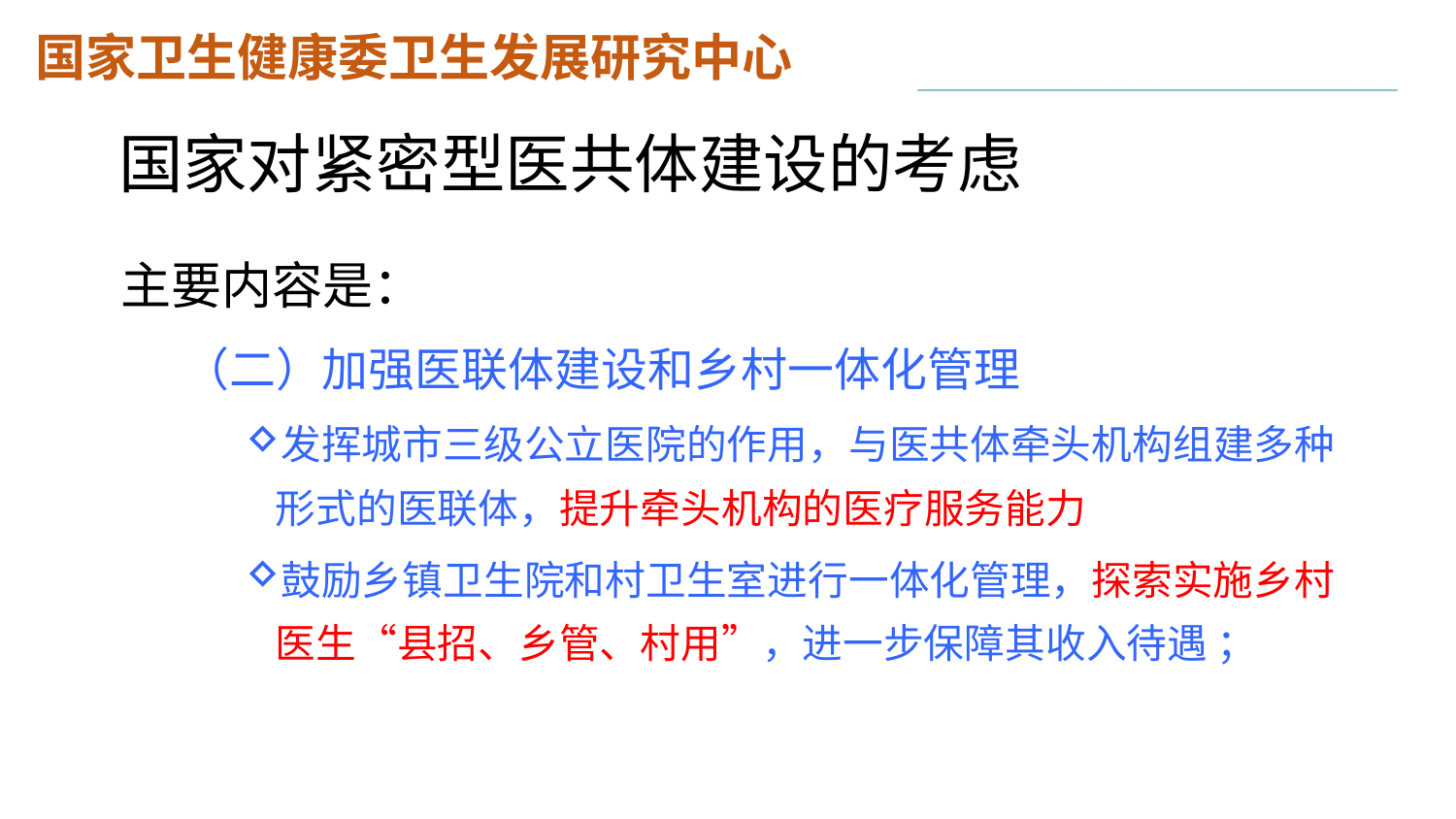

# 国家对紧密型医共体建设的考虑
主要内容是：
（二）加强医联体建设和乡村一体化管理
发挥城市三级公立医院的作用，与医共体牵头机构组建多种形式的医联体，提升牵头机构的医疗服务能力
鼓励乡镇卫生院和村卫生室进行一体化管理，探索实施乡村医生“县招、乡管、村用”，进一步保障其收入待遇 ；